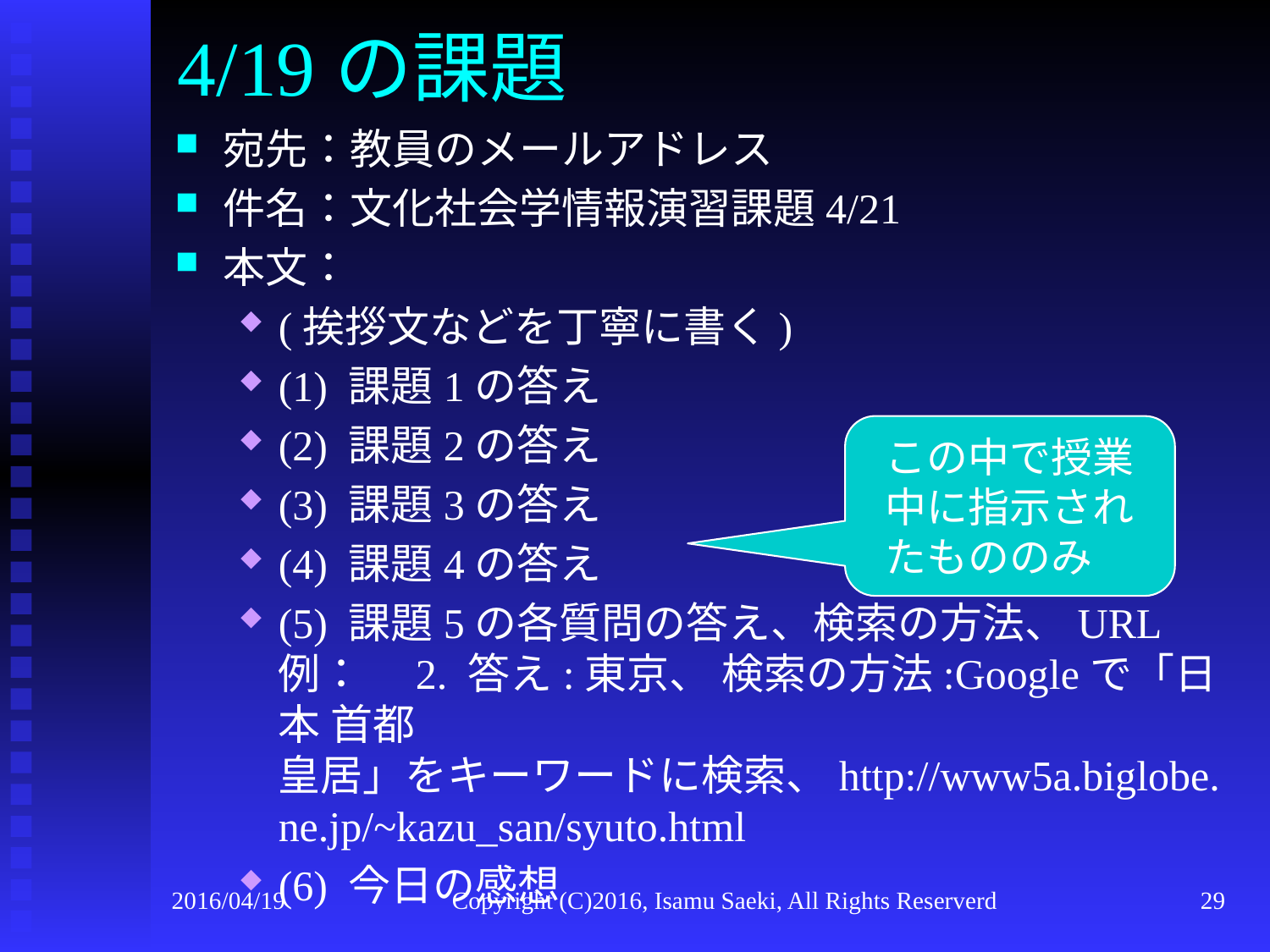

# 4/19の課題
宛先：教員のメールアドレス
件名：文化社会学情報演習課題4/21
本文：
(挨拶文などを丁寧に書く)
(1) 課題1の答え
(2) 課題2の答え
(3) 課題3の答え
(4) 課題4の答え
(5) 課題5の各質問の答え、検索の方法、URL
例：　2. 答え:東京、 検索の方法:Googleで「日本 首都 皇居」をキーワードに検索、http://www5a.biglobe.ne.jp/~kazu_san/syuto.html
(6) 今日の感想
この中で授業中に指示されたもののみ
2016/04/19
Copyright (C)2016, Isamu Saeki, All Rights Reserverd
29